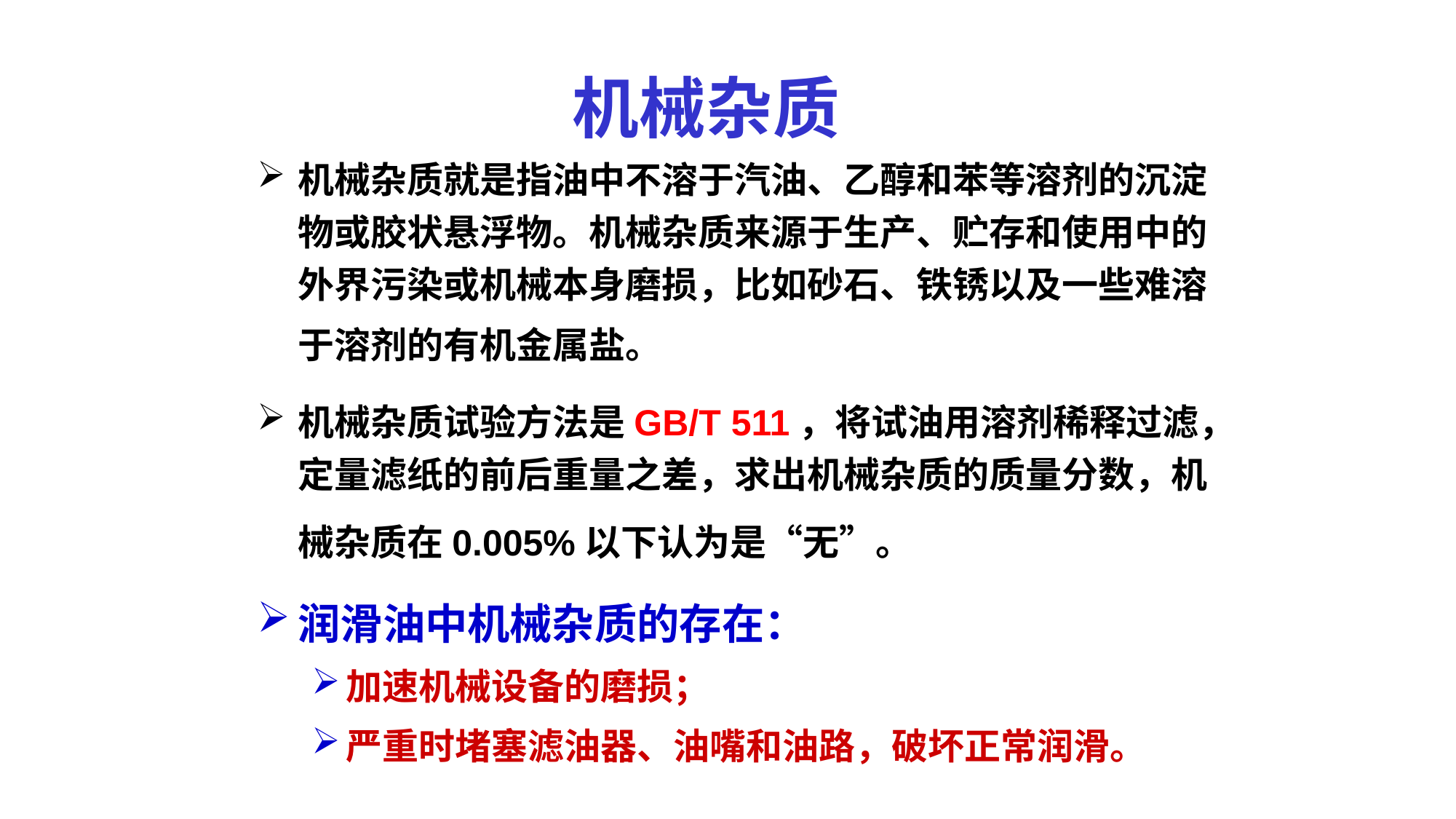

机械杂质
机械杂质就是指油中不溶于汽油、乙醇和苯等溶剂的沉淀物或胶状悬浮物。机械杂质来源于生产、贮存和使用中的外界污染或机械本身磨损，比如砂石、铁锈以及一些难溶于溶剂的有机金属盐。
机械杂质试验方法是GB/T 511，将试油用溶剂稀释过滤，定量滤纸的前后重量之差，求出机械杂质的质量分数，机械杂质在0.005%以下认为是“无”。
润滑油中机械杂质的存在：
加速机械设备的磨损；
严重时堵塞滤油器、油嘴和油路，破坏正常润滑。